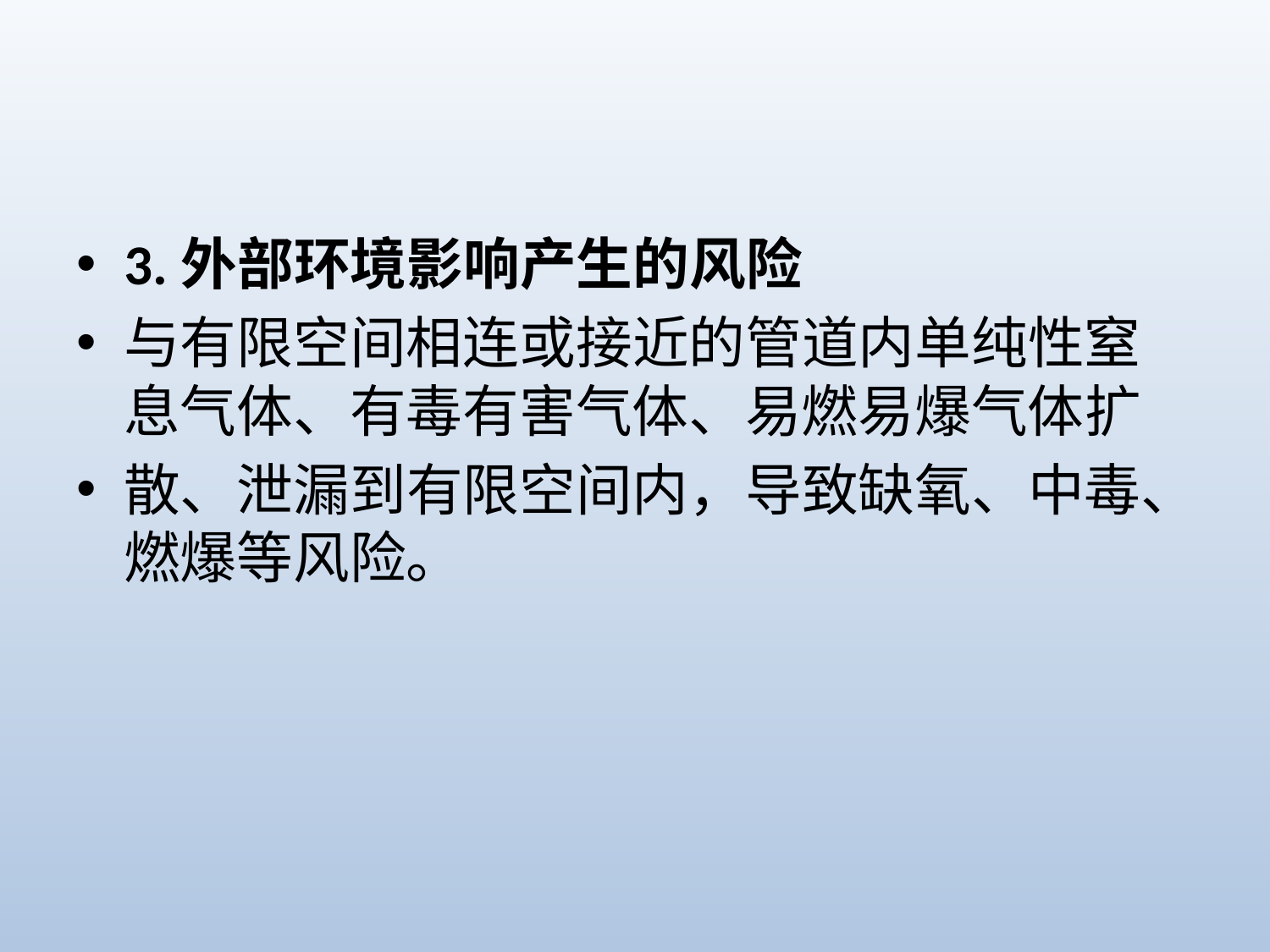

#
3.外部环境影响产生的风险
与有限空间相连或接近的管道内单纯性窒息气体、有毒有害气体、易燃易爆气体扩
散、泄漏到有限空间内，导致缺氧、中毒、燃爆等风险。